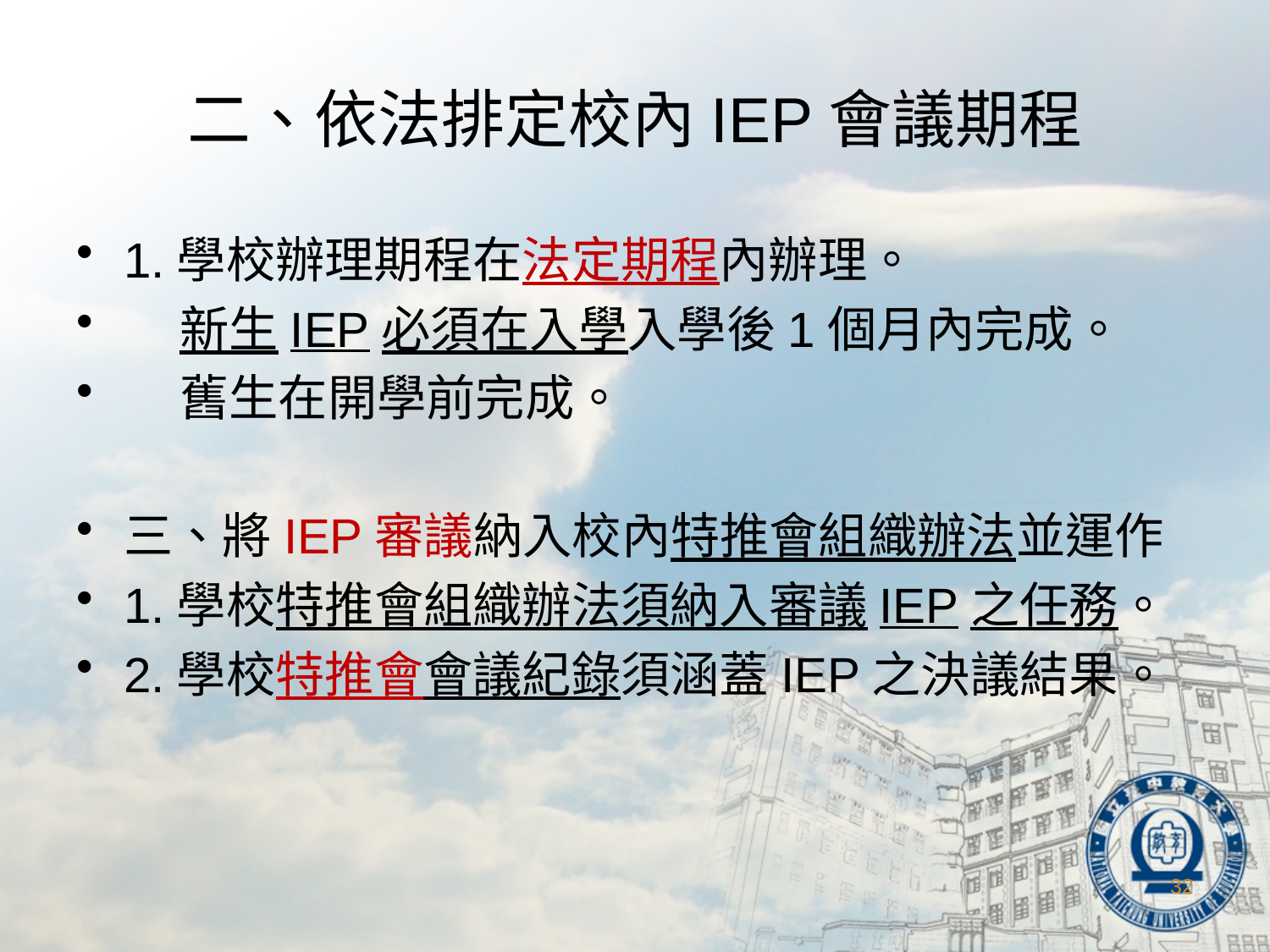

# 二、依法排定校內IEP會議期程
1.學校辦理期程在法定期程內辦理。
    新生IEP必須在入學入學後1個月內完成。
    舊生在開學前完成。

三、將IEP審議納入校內特推會組織辦法並運作
1.學校特推會組織辦法須納入審議IEP之任務。
2.學校特推會會議紀錄須涵蓋IEP之決議結果。

32